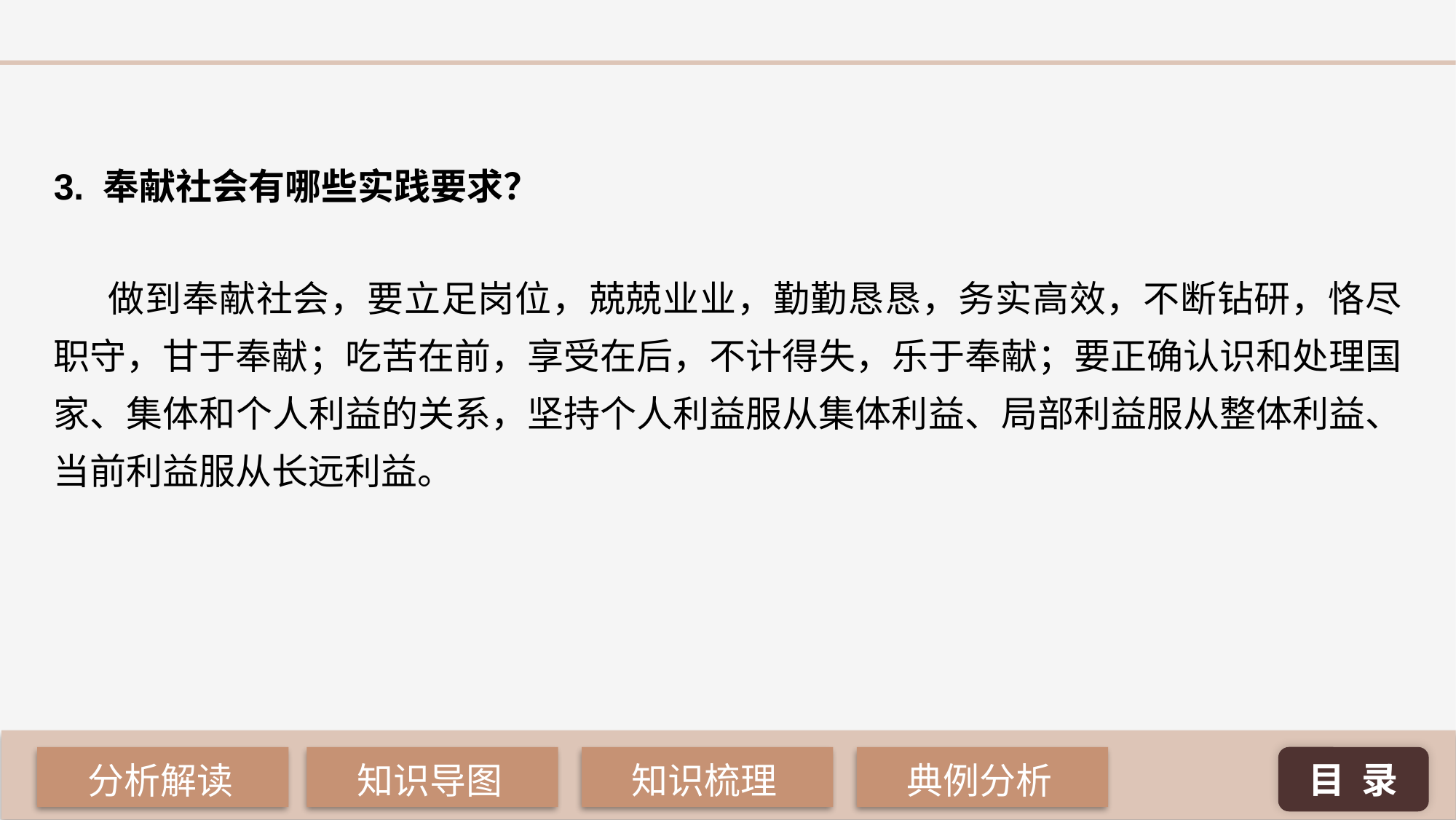

3. 奉献社会有哪些实践要求？
做到奉献社会，要立足岗位，兢兢业业，勤勤恳恳，务实高效，不断钻研，恪尽职守，甘于奉献；吃苦在前，享受在后，不计得失，乐于奉献；要正确认识和处理国家、集体和个人利益的关系，坚持个人利益服从集体利益、局部利益服从整体利益、当前利益服从长远利益。